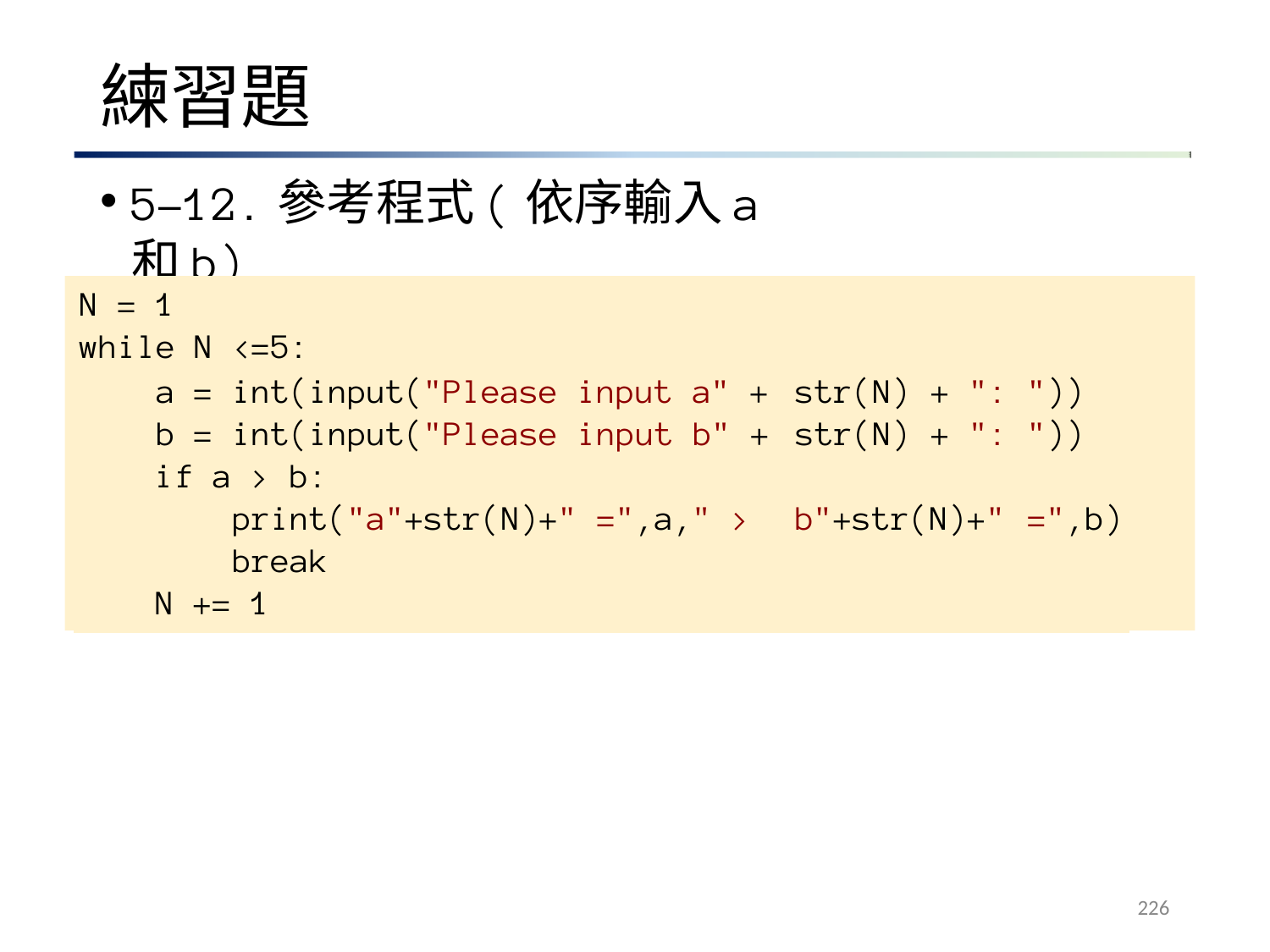

練習題
5-12.參考程式(依序輸入a和b)

| N = 1 |  |  |  |  |  |
| --- | --- | --- | --- | --- | --- |
| while | N | <=5: |  |  |  |
| a | = | int(input("Please input a" + | str(N) | + ": | ")) |
| b | = | int(input("Please input b" + | str(N) | + ": | ")) |
| if a > b: |  |  |  |  |  |
| print("a"+str(N)+" =",a," > |  |  | b"+str(N)+" |  | =",b) |
| break |  |  |  |  |  |
| N += 1 |  |  |  |  |  |
226